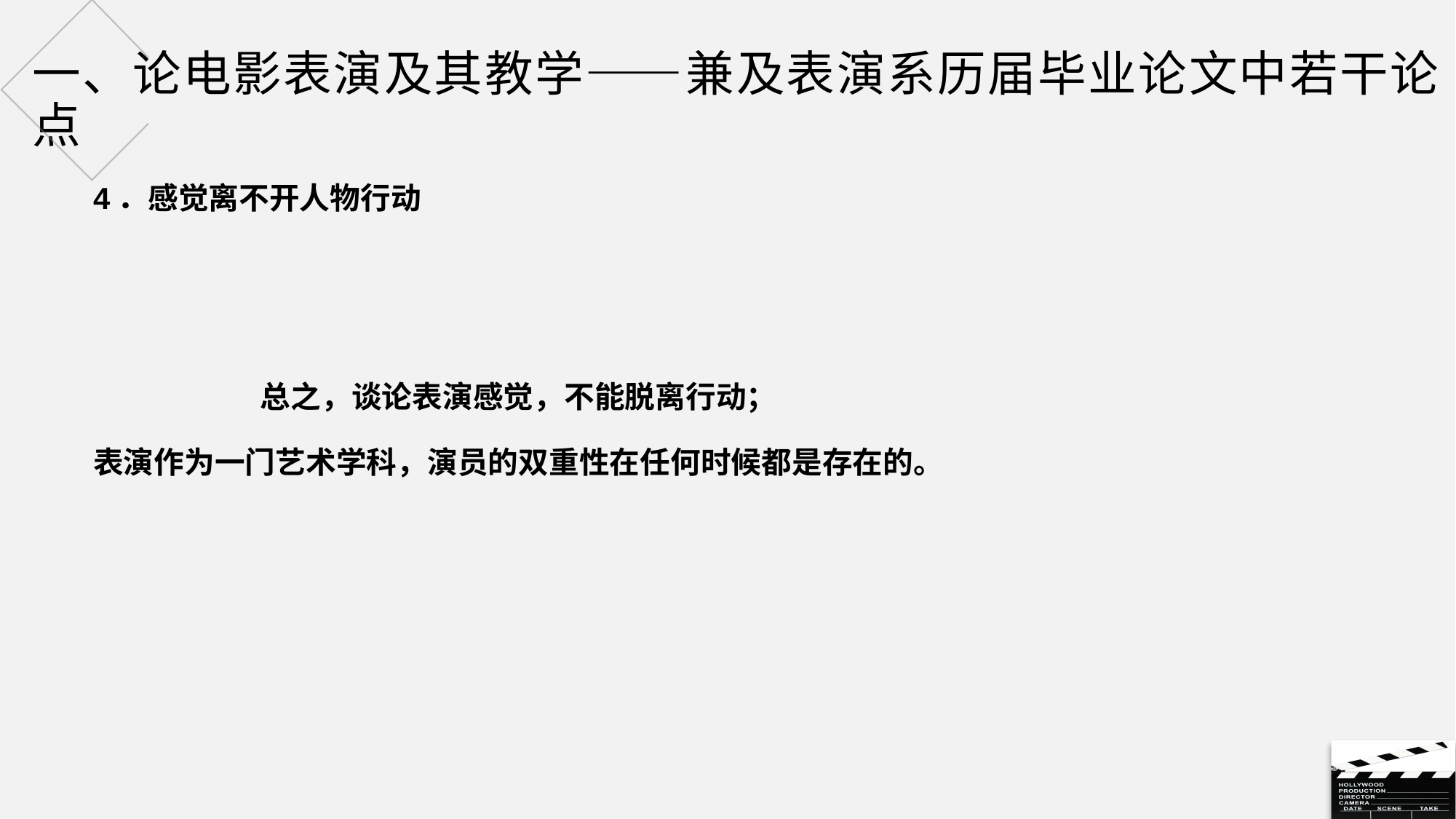

# 一、论电影表演及其教学——兼及表演系历届毕业论文中若干论点
4．感觉离不开人物行动

总之，谈论表演感觉，不能脱离行动；
表演作为一门艺术学科，演员的双重性在任何时候都是存在的。